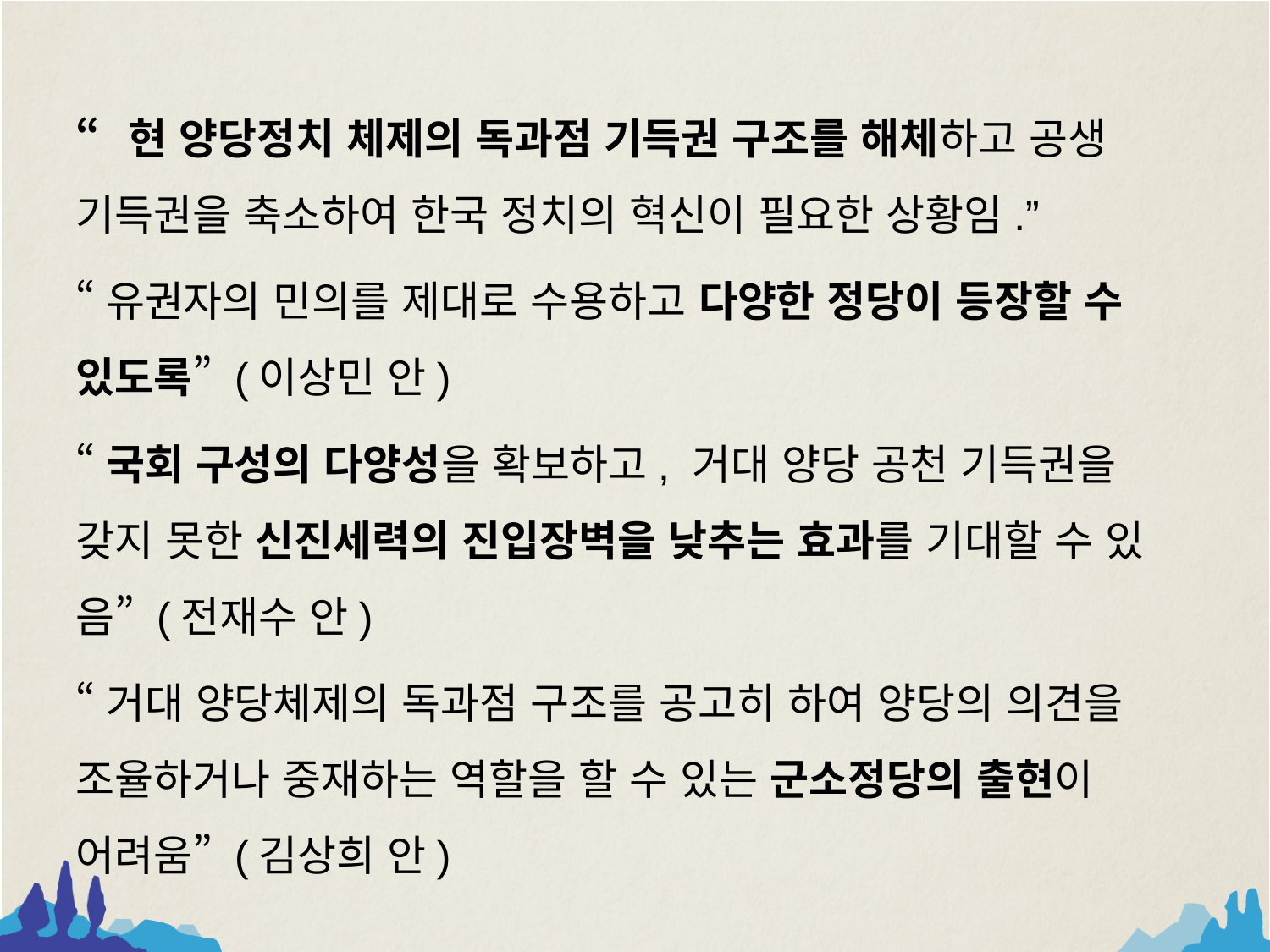

“현 양당정치 체제의 독과점 기득권 구조를 해체하고 공생 기득권을 축소하여 한국 정치의 혁신이 필요한 상황임.”
“유권자의 민의를 제대로 수용하고 다양한 정당이 등장할 수 있도록” (이상민 안)
“국회 구성의 다양성을 확보하고, 거대 양당 공천 기득권을 갖지 못한 신진세력의 진입장벽을 낮추는 효과를 기대할 수 있음” (전재수 안)
“거대 양당체제의 독과점 구조를 공고히 하여 양당의 의견을 조율하거나 중재하는 역할을 할 수 있는 군소정당의 출현이 어려움” (김상희 안)